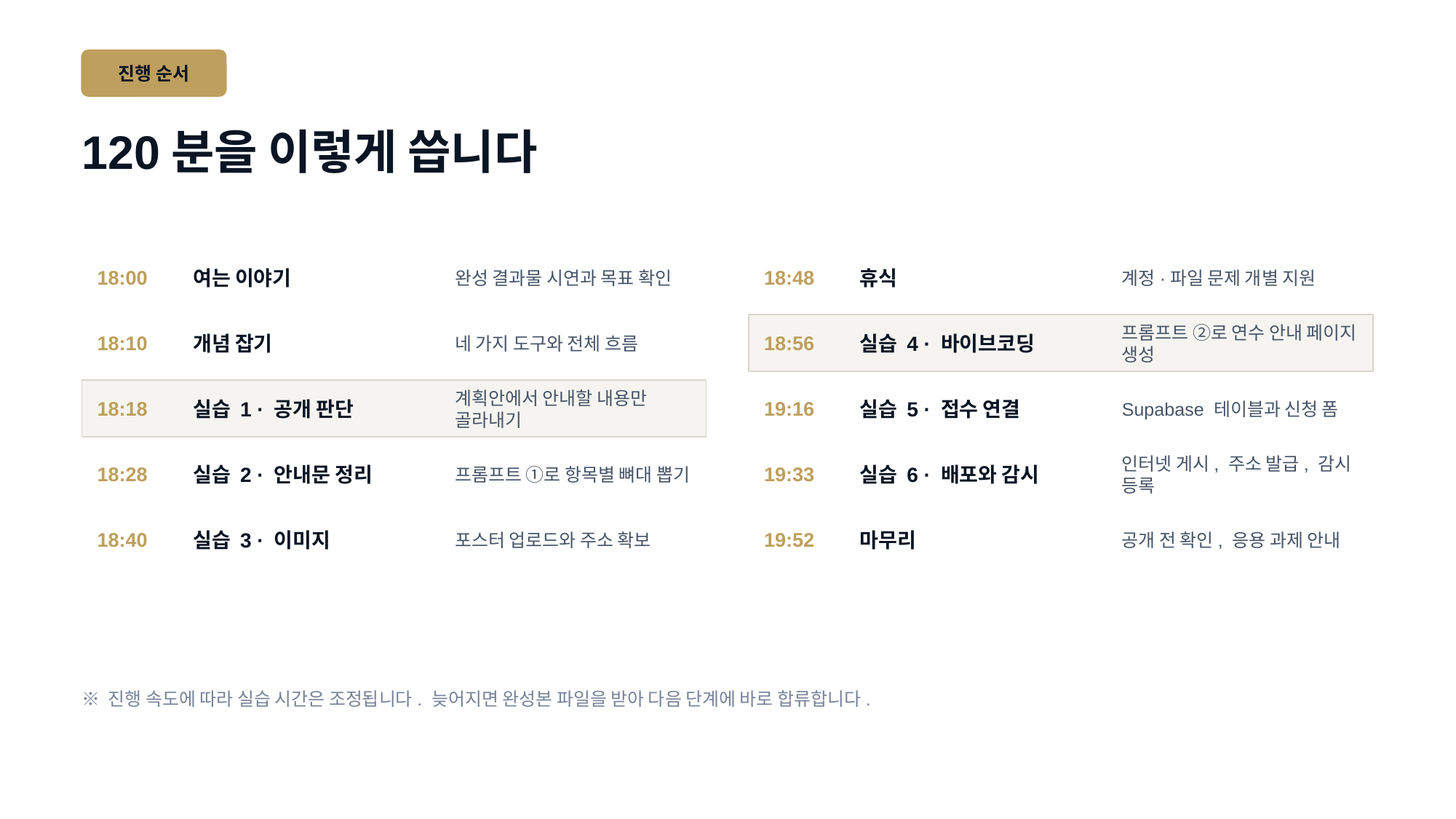

진행 순서
120분을 이렇게 씁니다
18:00
여는 이야기
완성 결과물 시연과 목표 확인
18:48
휴식
계정·파일 문제 개별 지원

18:10
개념 잡기
네 가지 도구와 전체 흐름
18:56
실습 4 · 바이브코딩
프롬프트 ②로 연수 안내 페이지 생성

18:18
실습 1 · 공개 판단
계획안에서 안내할 내용만 골라내기
19:16
실습 5 · 접수 연결
Supabase 테이블과 신청 폼
18:28
실습 2 · 안내문 정리
프롬프트 ①로 항목별 뼈대 뽑기
19:33
실습 6 · 배포와 감시
인터넷 게시, 주소 발급, 감시 등록
18:40
실습 3 · 이미지
포스터 업로드와 주소 확보
19:52
마무리
공개 전 확인, 응용 과제 안내
※ 진행 속도에 따라 실습 시간은 조정됩니다. 늦어지면 완성본 파일을 받아 다음 단계에 바로 합류합니다.